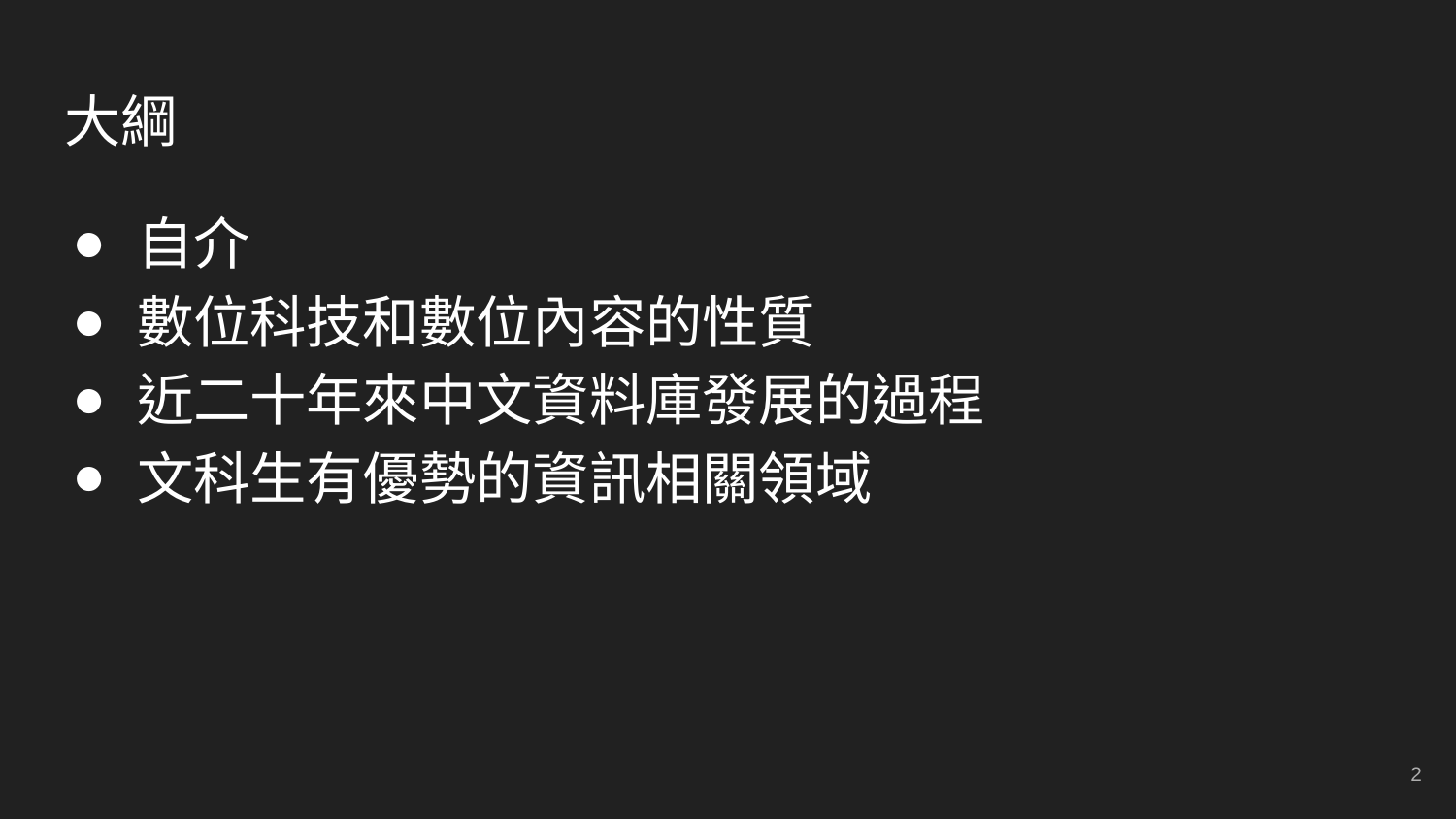

# 大綱
自介
數位科技和數位內容的性質
近二十年來中文資料庫發展的過程
文科生有優勢的資訊相關領域
2